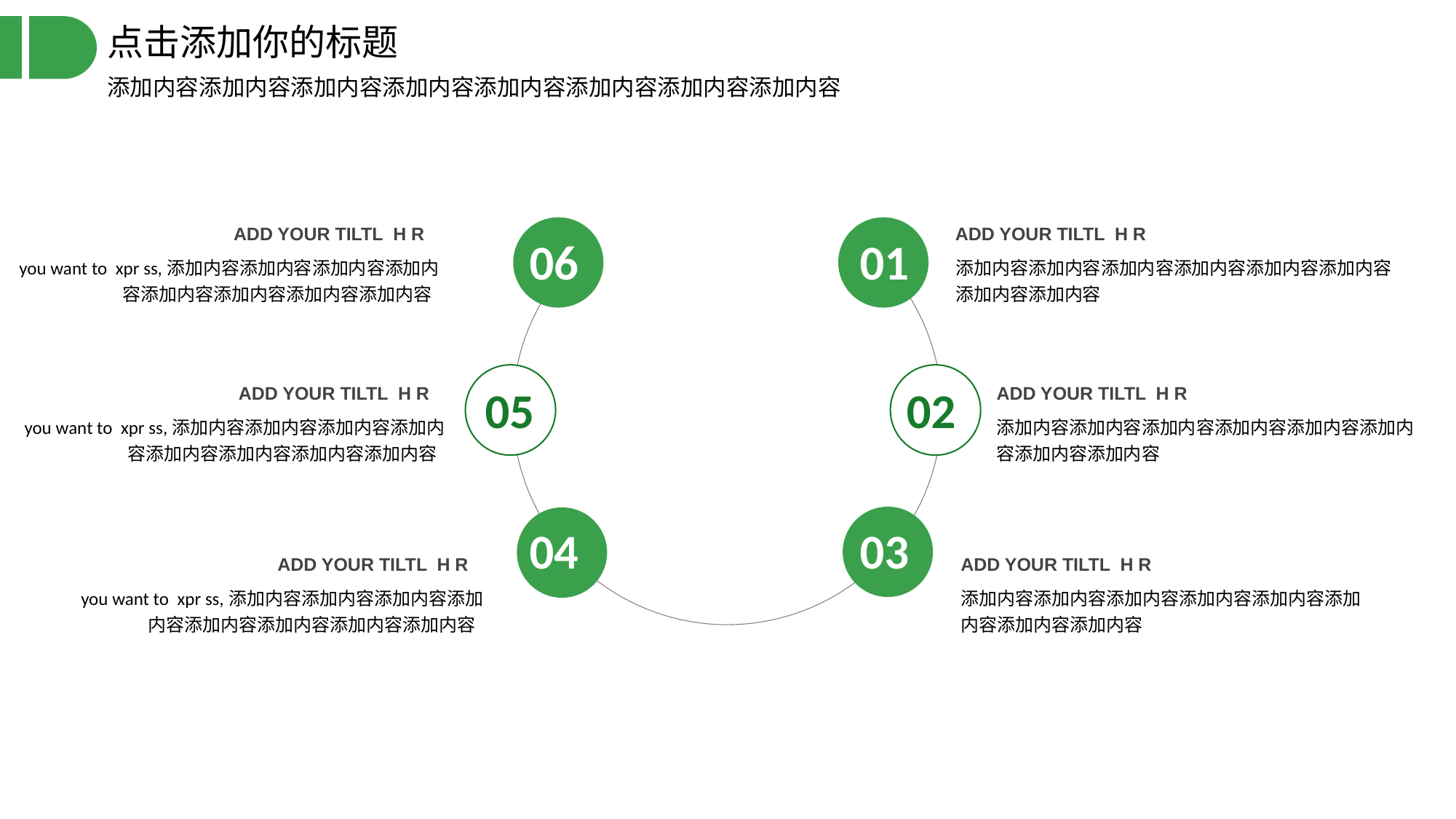

点击添加你的标题

添加内容添加内容添加内容添加内容添加内容添加内容添加内容添加内容

 ADD YOUR TILTL  H R
  you want to  xpr ss,添加内容添加内容添加内容添加内容添加内容添加内容添加内容添加内容

06

01
 ADD YOUR TILTL  H R
添加内容添加内容添加内容添加内容添加内容添加内容添加内容添加内容

05

02
 ADD YOUR TILTL  H R
  you want to  xpr ss,添加内容添加内容添加内容添加内容添加内容添加内容添加内容添加内容
 ADD YOUR TILTL  H R
添加内容添加内容添加内容添加内容添加内容添加内容添加内容添加内容

03

04
 ADD YOUR TILTL  H R
  you want to  xpr ss,添加内容添加内容添加内容添加内容添加内容添加内容添加内容添加内容
 ADD YOUR TILTL  H R
添加内容添加内容添加内容添加内容添加内容添加内容添加内容添加内容